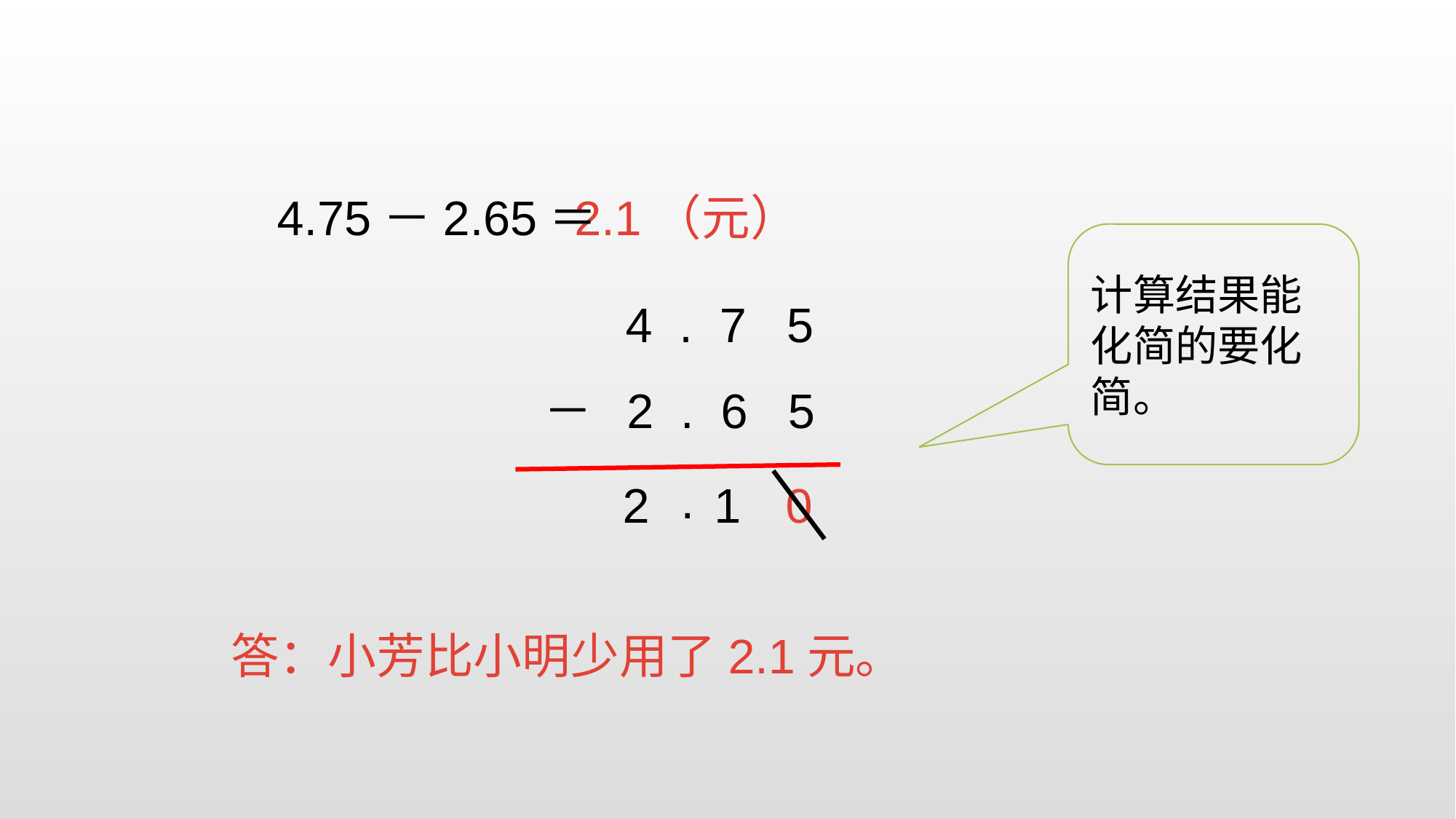

4.75－2.65＝
2.1（元）
计算结果能化简的要化简。
4  .  7   5
     2  .  6   5
－

.
2
1
0
 答：小芳比小明少用了2.1元。